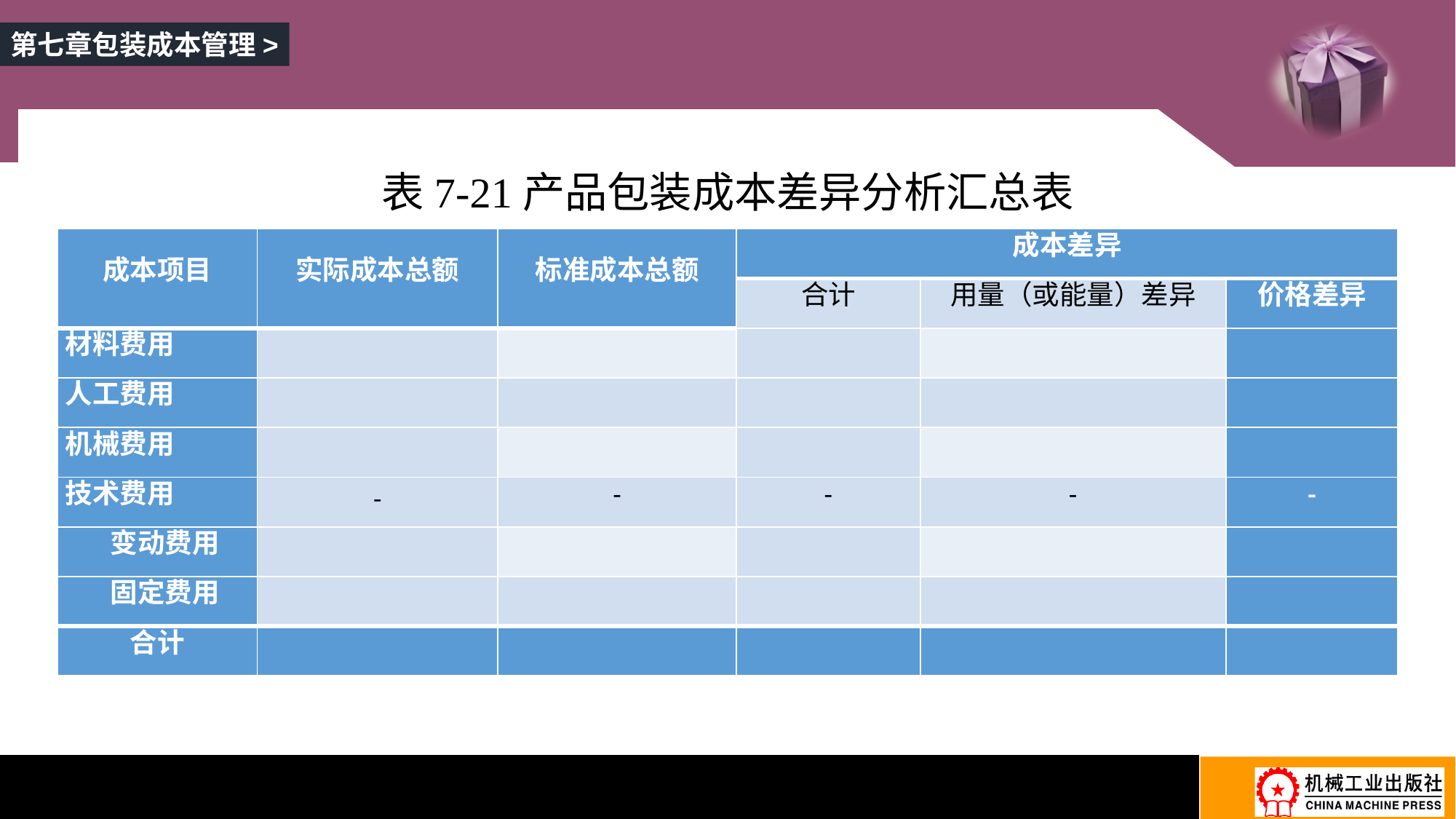

第七章包装成本管理>
表7-21产品包装成本差异分析汇总表
| 成本项目 | 实际成本总额 | 标准成本总额 | 成本差异 |  |  |
| --- | --- | --- | --- | --- | --- |
|  |  |  | 合计 | 用量（或能量）差异 | 价格差异 |
| 材料费用 |  |  |  |  |  |
| 人工费用 |  |  |  |  |  |
| 机械费用 |  |  |  |  |  |
| 技术费用 | - | - | - | - | - |
| 变动费用 |  |  |  |  |  |
| 固定费用 |  |  |  |  |  |
| 合计 |  |  |  |  |  |